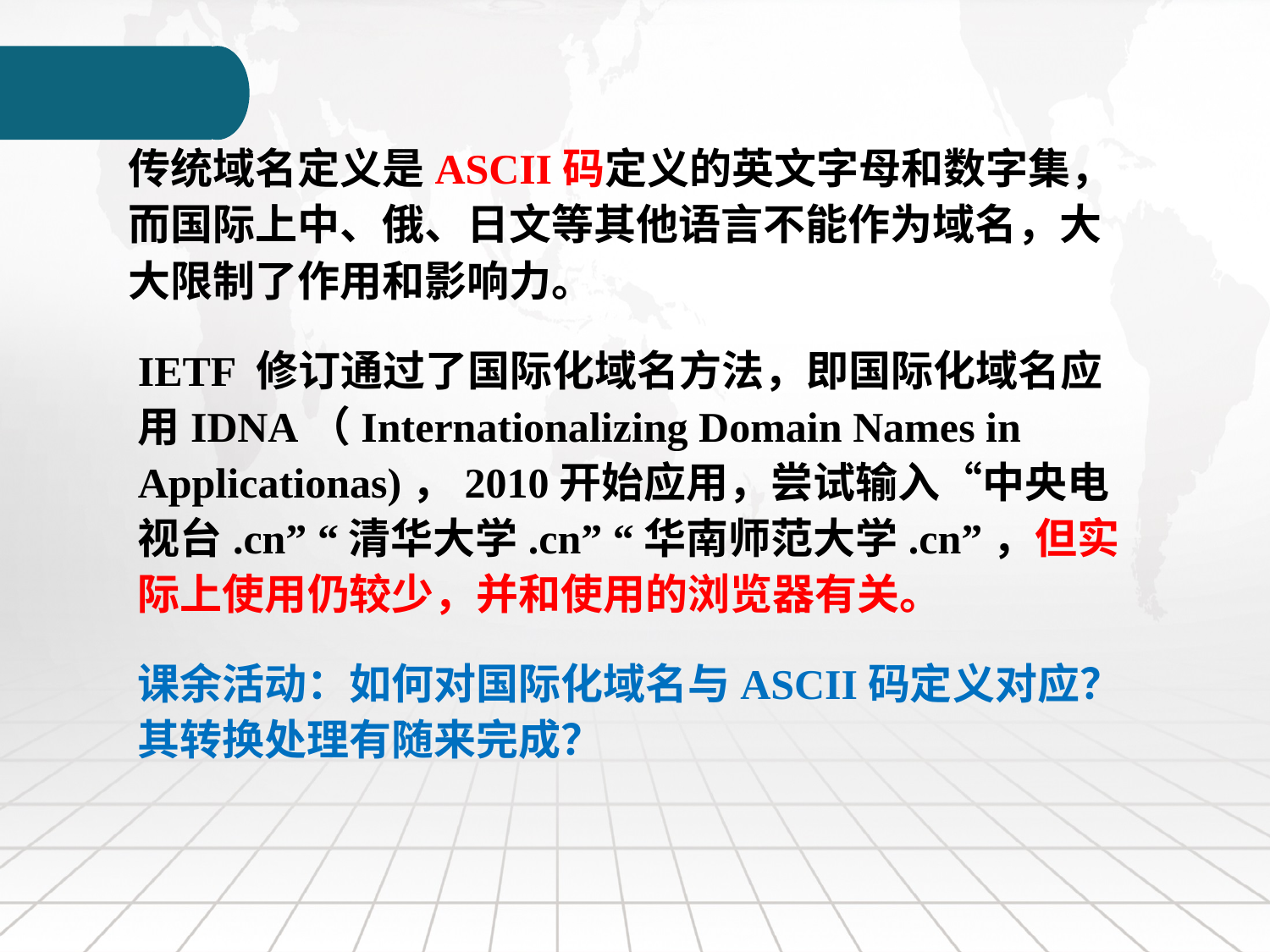

传统域名定义是ASCII码定义的英文字母和数字集，而国际上中、俄、日文等其他语言不能作为域名，大大限制了作用和影响力。
IETF 修订通过了国际化域名方法，即国际化域名应用IDNA（Internationalizing Domain Names in Applicationas)，2010开始应用，尝试输入“中央电视台.cn” “清华大学.cn” “华南师范大学.cn”，但实际上使用仍较少，并和使用的浏览器有关。
课余活动：如何对国际化域名与ASCII码定义对应？其转换处理有随来完成？